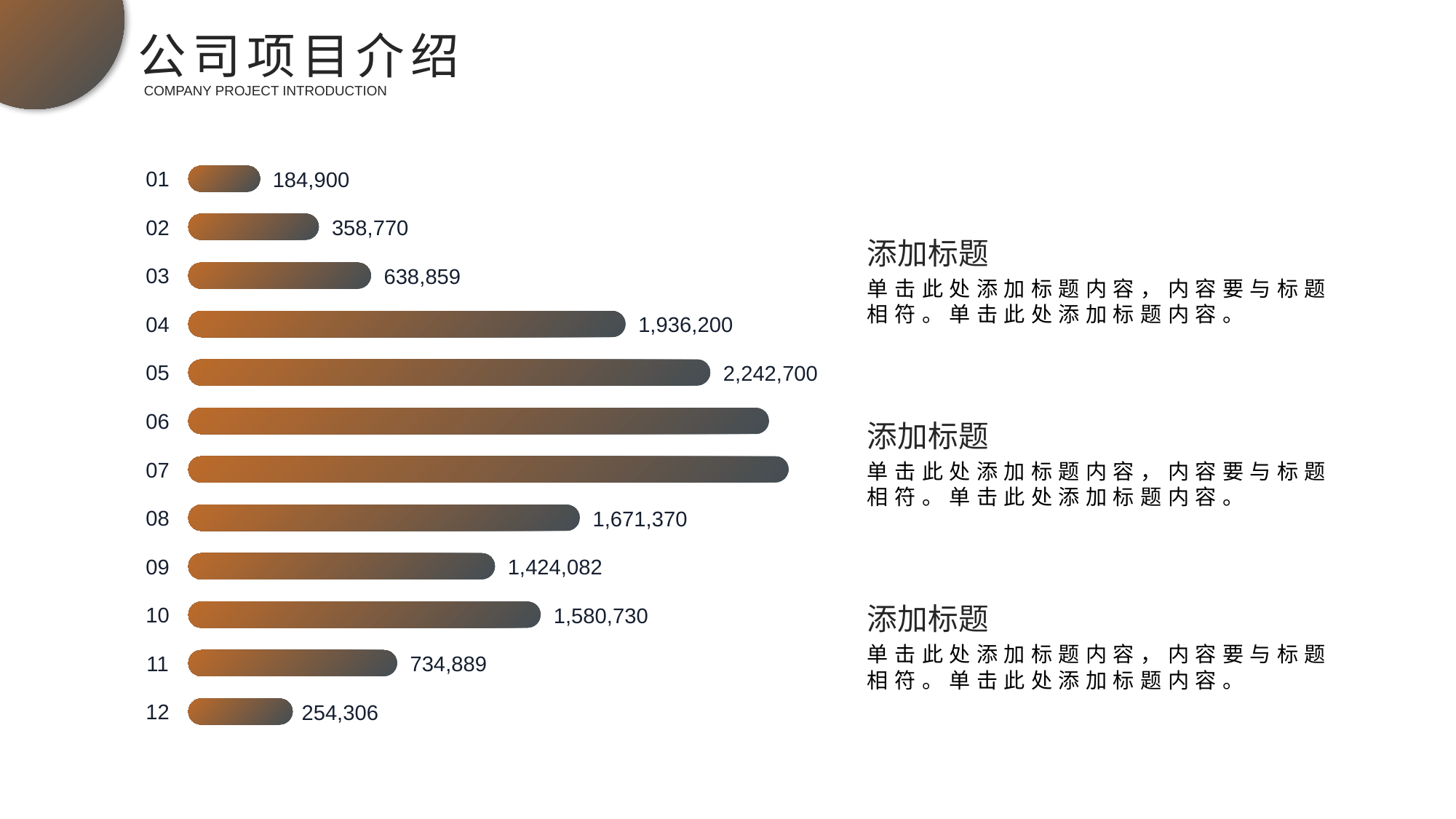

公司项目介绍
COMPANY PROJECT INTRODUCTION
01
184,900

358,770
02

添加标题
单击此处添加标题内容，内容要与标题相符。单击此处添加标题内容。
638,859
03

04
1,936,200

05
2,242,700

06

添加标题
单击此处添加标题内容，内容要与标题相符。单击此处添加标题内容。
07

08
1,671,370

1,424,082
09

添加标题
单击此处添加标题内容，内容要与标题相符。单击此处添加标题内容。
10
1,580,730

734,889
11

12
254,306